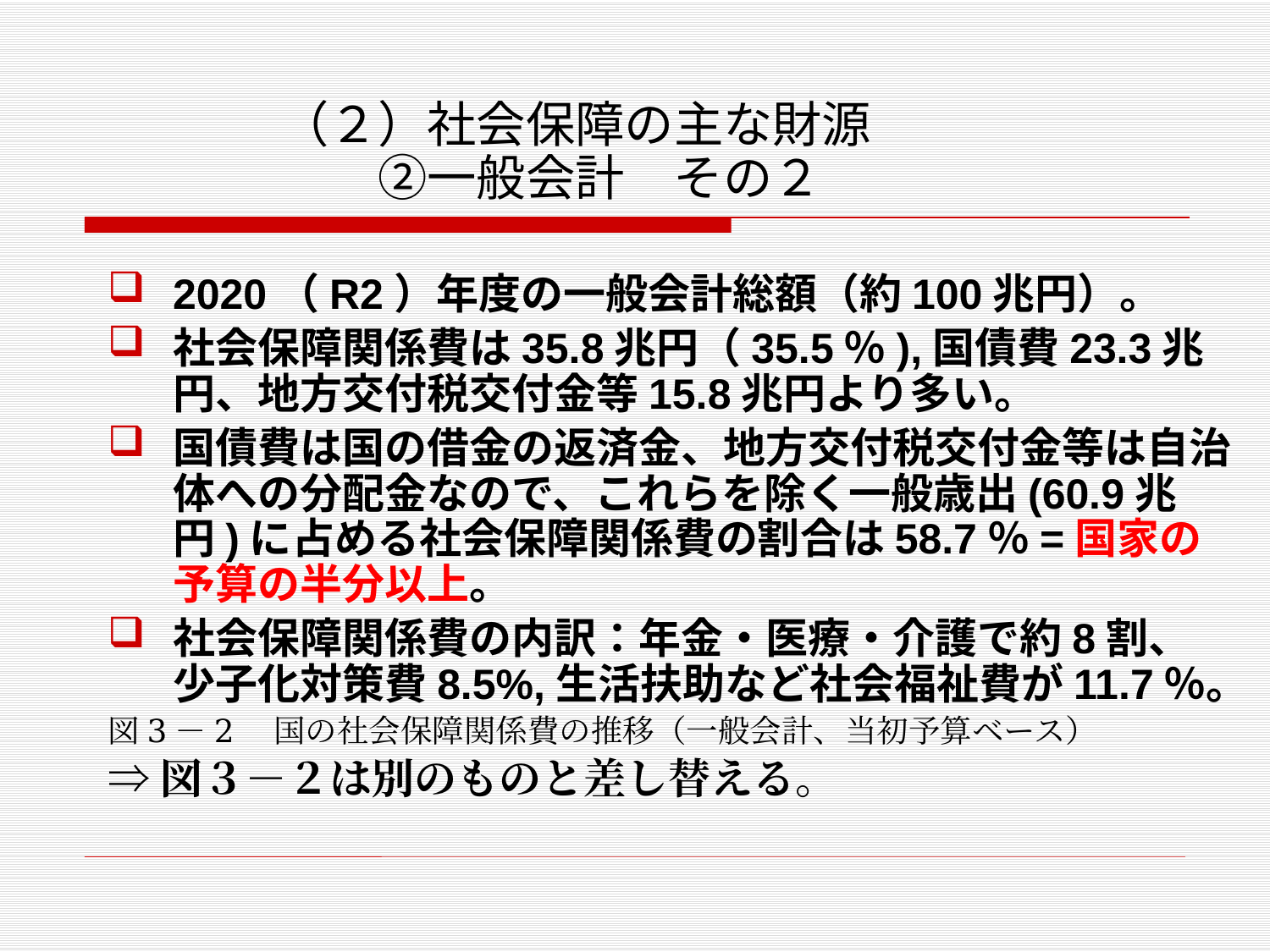

# （２）社会保障の主な財源　 ②一般会計　その２
2020（R2）年度の一般会計総額（約100兆円）。
社会保障関係費は35.8兆円（35.5％),国債費23.3兆円、地方交付税交付金等15.8兆円より多い。
国債費は国の借金の返済金、地方交付税交付金等は自治体への分配金なので、これらを除く一般歳出(60.9兆円)に占める社会保障関係費の割合は58.7％=国家の予算の半分以上。
社会保障関係費の内訳：年金・医療・介護で約8割、少子化対策費8.5%,生活扶助など社会福祉費が11.7％。
図3－2　国の社会保障関係費の推移（一般会計、当初予算ベース）
⇒図３－２は別のものと差し替える。